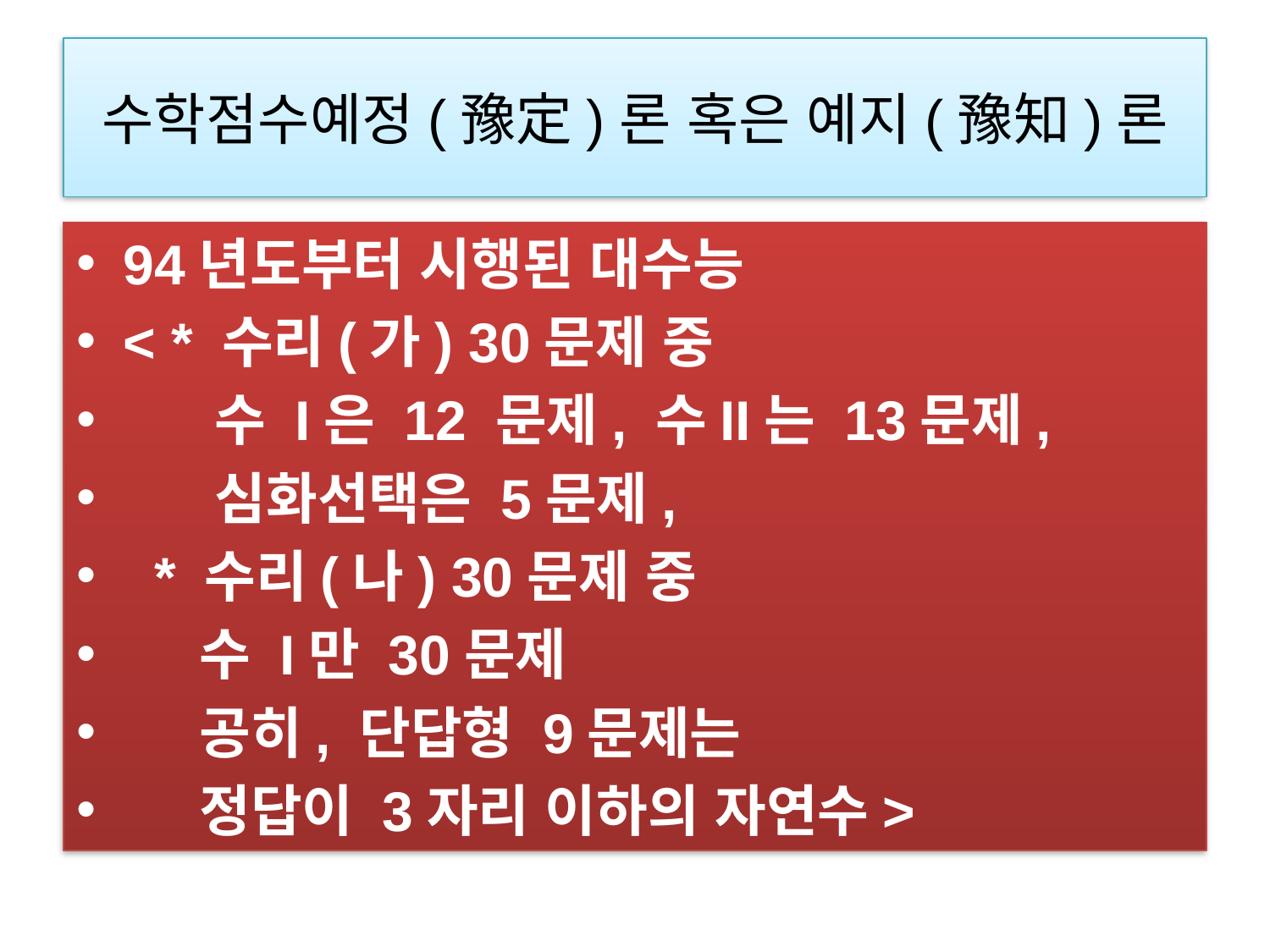

# 수학점수예정(豫定)론 혹은 예지(豫知)론
94년도부터 시행된 대수능
< * 수리(가) 30문제 중
     수 Ι은 12 문제, 수ΙΙ는 13문제,
     심화선택은 5문제,
  * 수리(나) 30문제 중
    수 Ι만 30문제
    공히, 단답형 9문제는
    정답이 3자리 이하의 자연수>